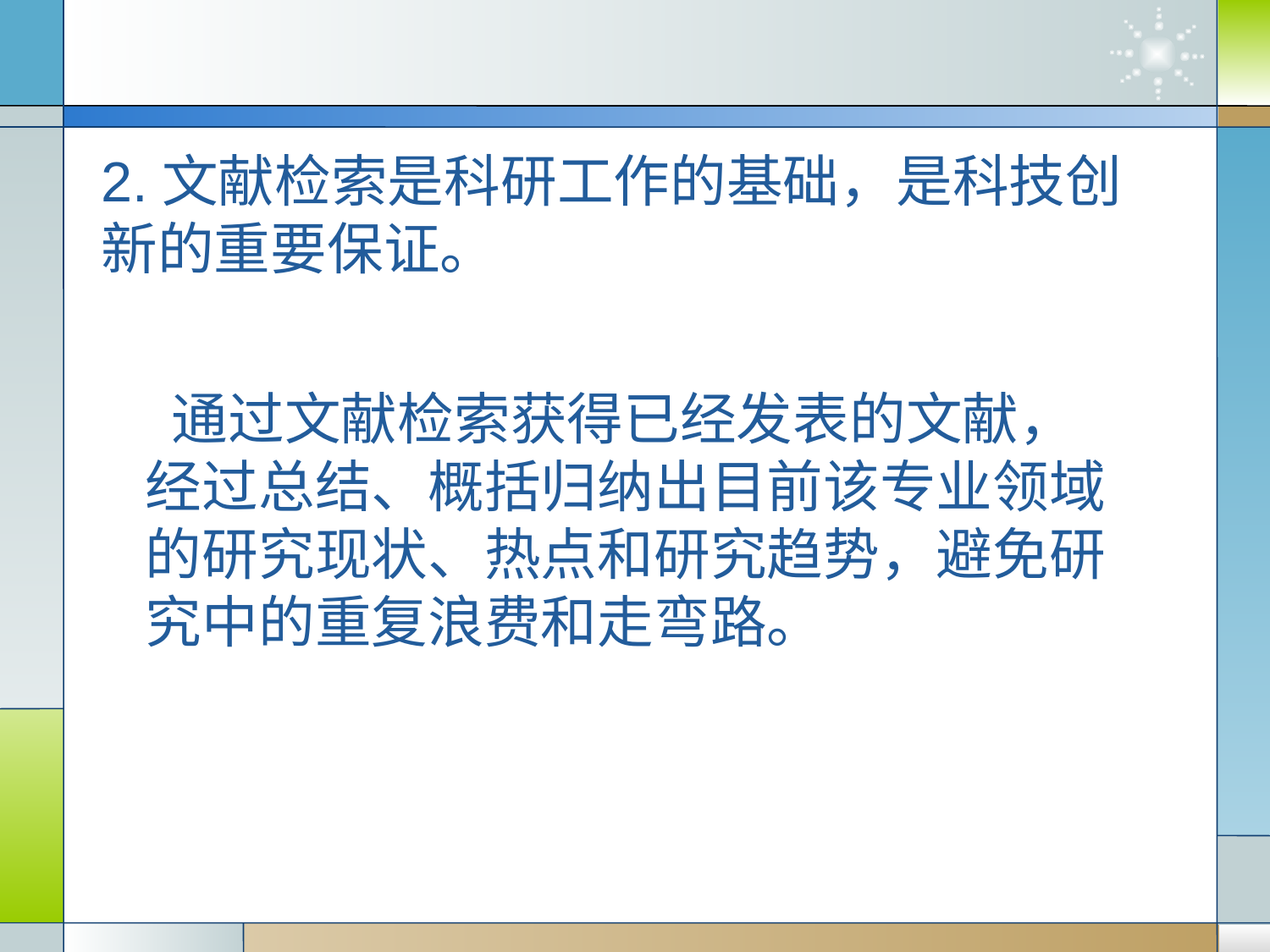

2.文献检索是科研工作的基础，是科技创新的重要保证。
      通过文献检索获得已经发表的文献，经过总结、概括归纳出目前该专业领域的研究现状、热点和研究趋势，避免研究中的重复浪费和走弯路。